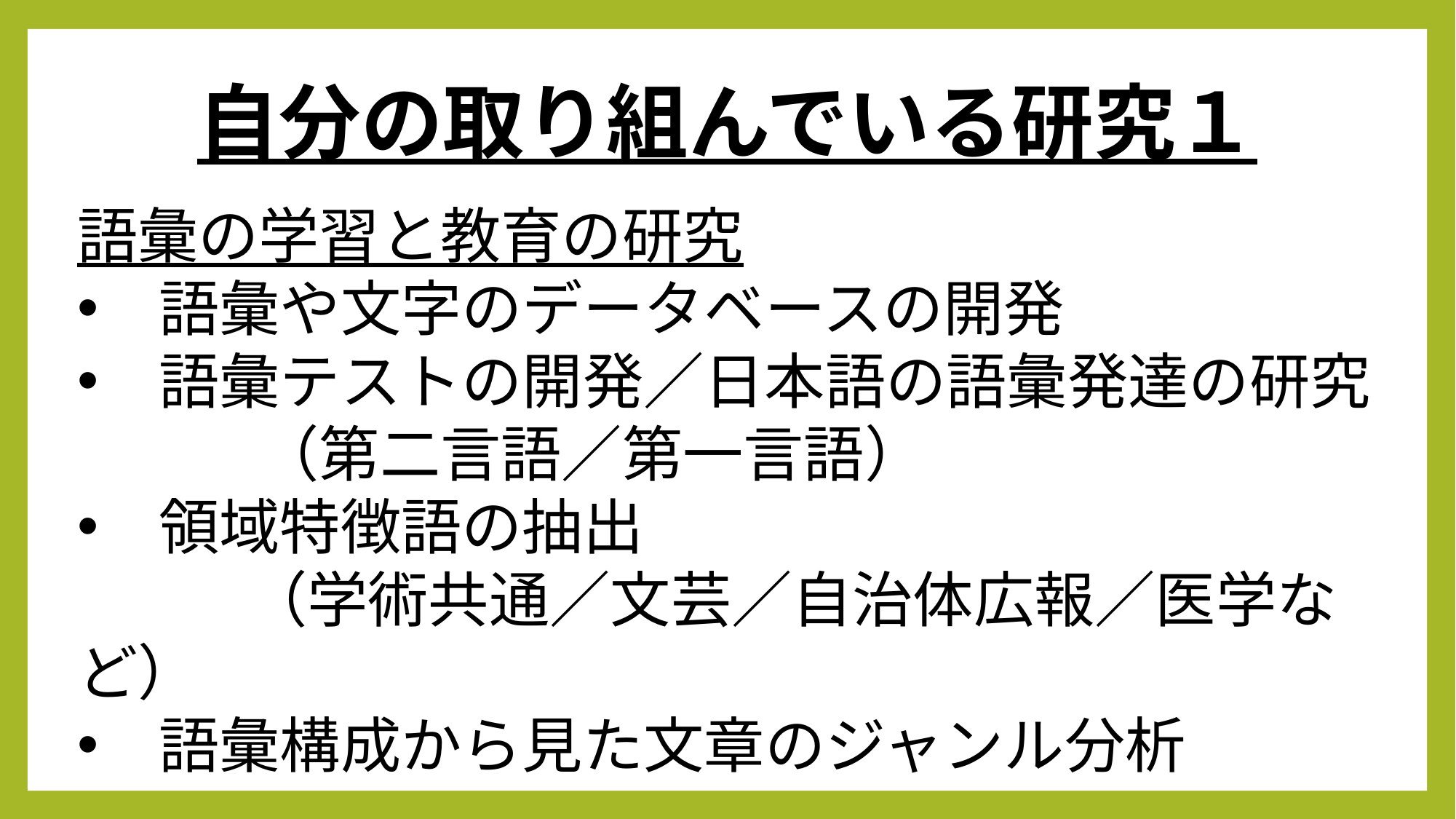

自分の取り組んでいる研究１
語彙の学習と教育の研究
語彙や文字のデータベースの開発
語彙テストの開発／日本語の語彙発達の研究
　　　（第二言語／第一言語）
領域特徴語の抽出
	　（学術共通／文芸／自治体広報／医学など）
語彙構成から見た文章のジャンル分析